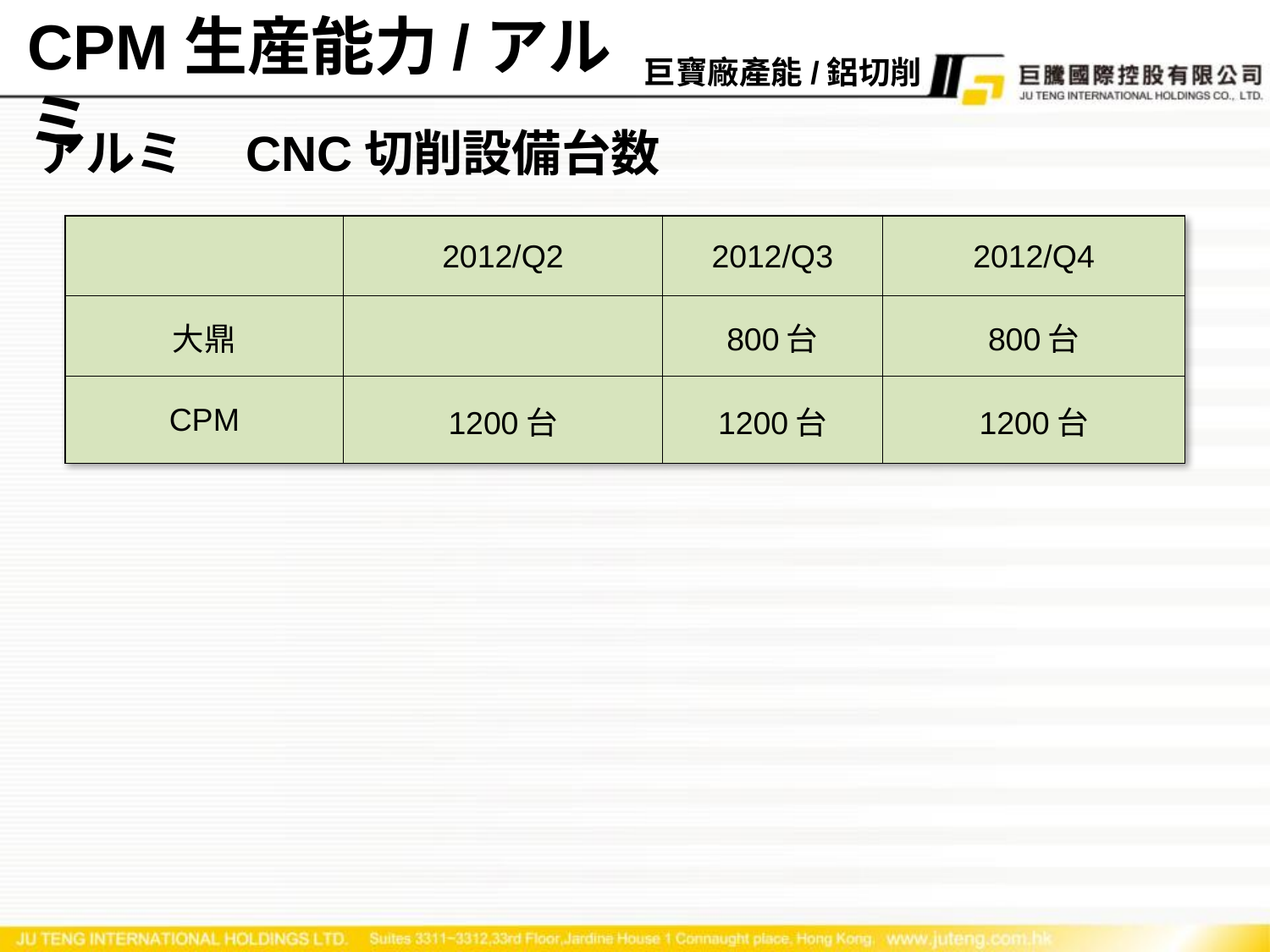

CPM生産能力/アルミ
巨寶廠產能/鋁切削
アルミ　CNC切削設備台数
|  | 2012/Q2 | 2012/Q3 | 2012/Q4 |
| --- | --- | --- | --- |
| 大鼎 |  | 800台 | 800台 |
| CPM | 1200台 | 1200台 | 1200台 |